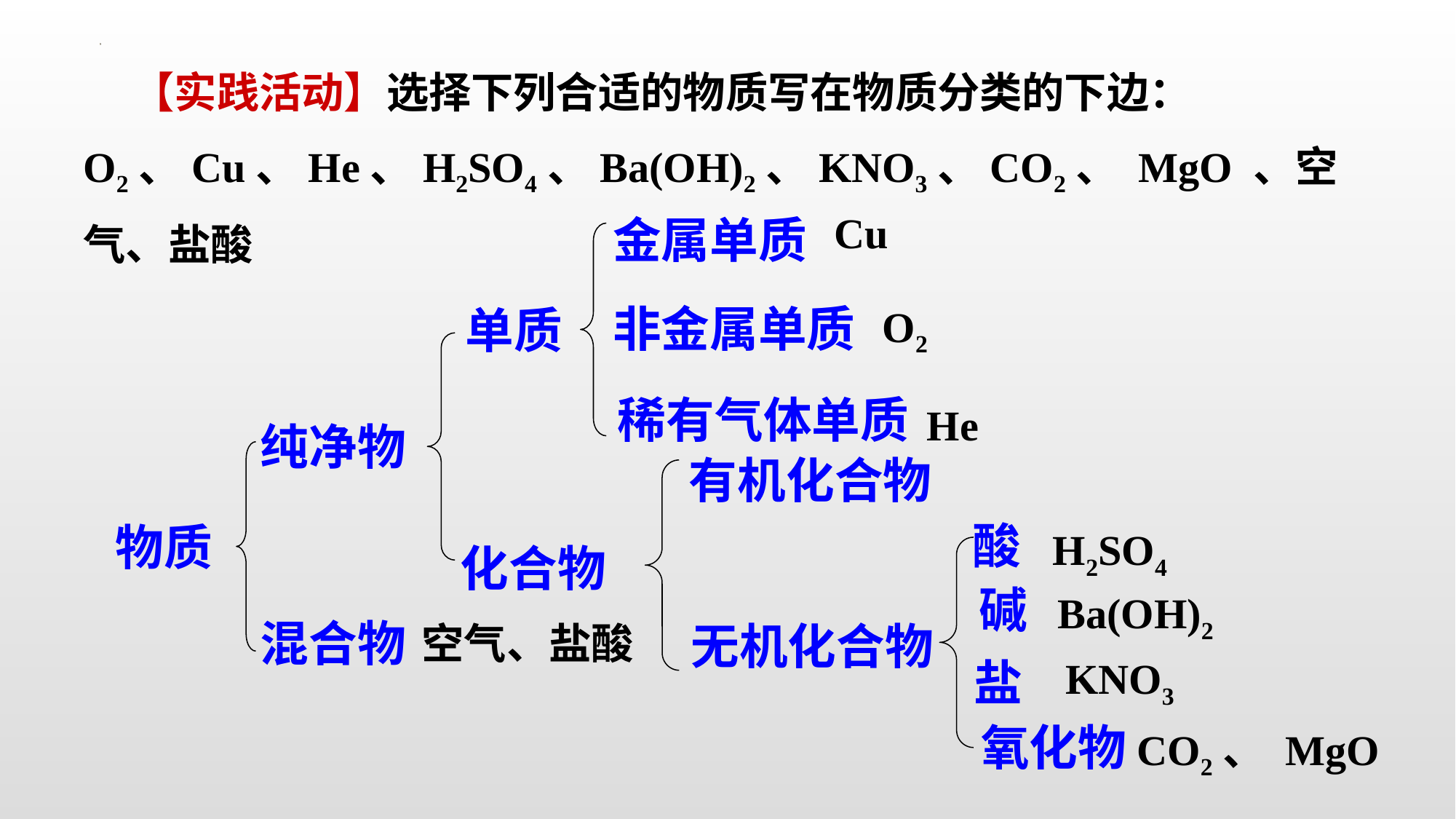

【实践活动】选择下列合适的物质写在物质分类的下边：O2、Cu、He、H2SO4、Ba(OH)2、KNO3、CO2、 MgO 、空气、盐酸
Cu
金属单质

非金属单质
O2
单质

稀有气体单质
He
纯净物

有机化合物

酸
物质
H2SO4
化合物

碱
Ba(OH)2
混合物
无机化合物
空气、盐酸
盐
KNO3
氧化物
CO2、 MgO